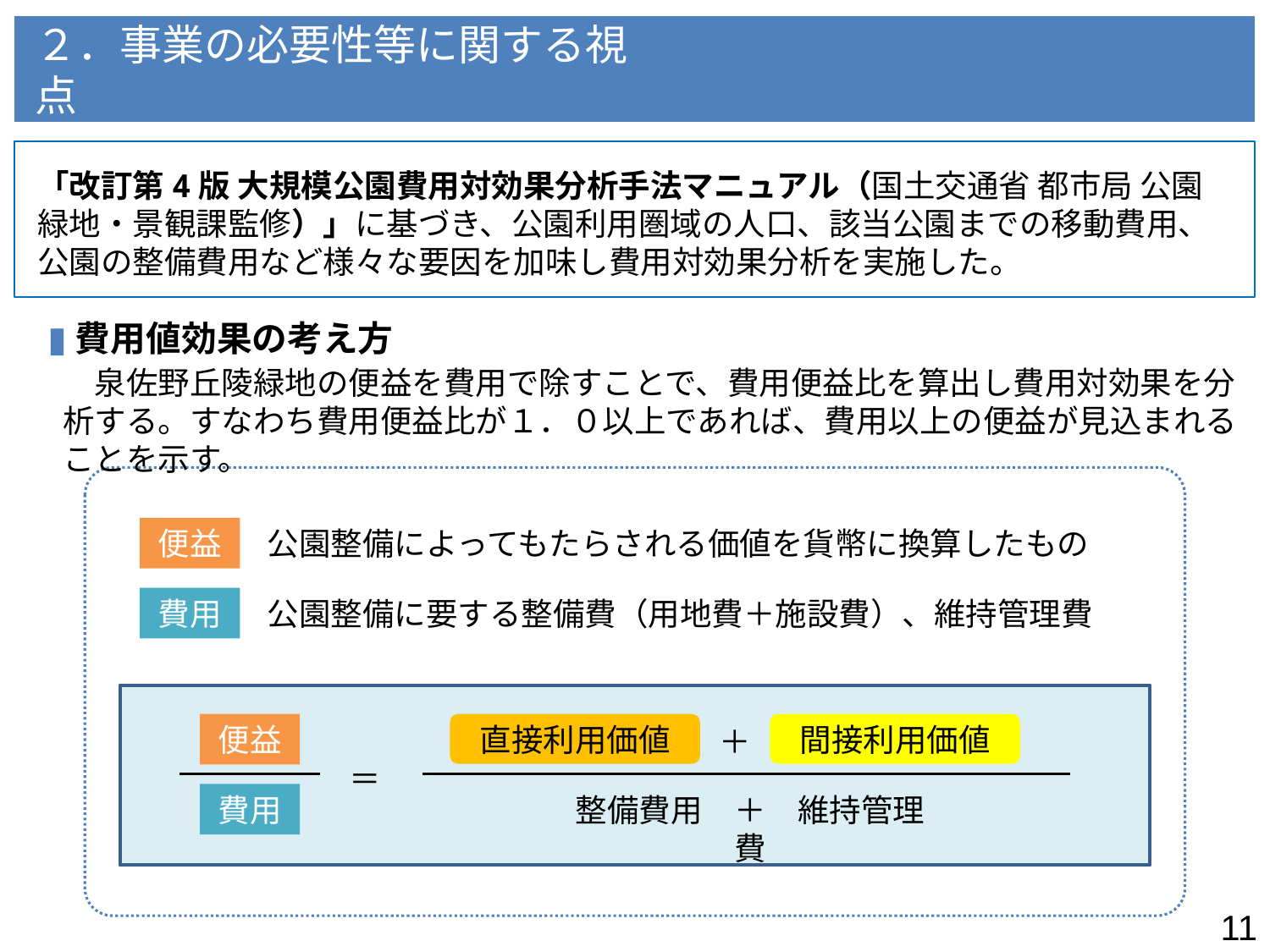

２．事業の必要性等に関する視点
(3)費用対効果分析

「改訂第4版 大規模公園費用対効果分析手法マニュアル（国土交通省 都市局 公園緑地・景観課監修）」に基づき、公園利用圏域の人口、該当公園までの移動費用、公園の整備費用など様々な要因を加味し費用対効果分析を実施した。
▮費用値効果の考え方
　泉佐野丘陵緑地の便益を費用で除すことで、費用便益比を算出し費用対効果を分析する。すなわち費用便益比が１．０以上であれば、費用以上の便益が見込まれることを示す。

便益
 公園整備によってもたらされる価値を貨幣に換算したもの
費用
 公園整備に要する整備費（用地費＋施設費）、維持管理費

便益
直接利用価値
間接利用価値
＋
＝
費用
整備費用　＋　維持管理費
11